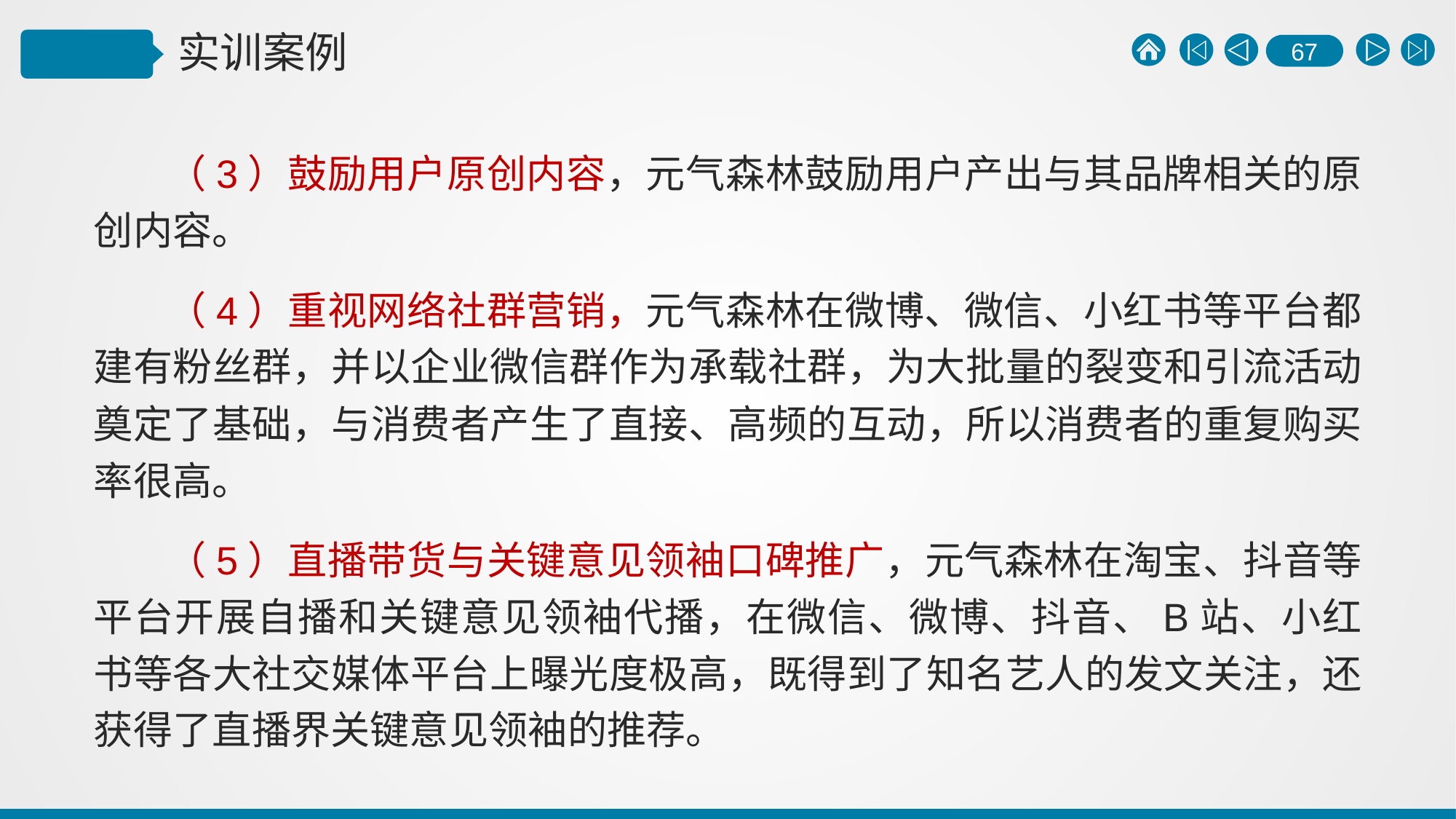

（3）鼓励用户原创内容，元气森林鼓励用户产出与其品牌相关的原创内容。
（4）重视网络社群营销，元气森林在微博、微信、小红书等平台都建有粉丝群，并以企业微信群作为承载社群，为大批量的裂变和引流活动奠定了基础，与消费者产生了直接、高频的互动，所以消费者的重复购买率很高。
（5）直播带货与关键意见领袖口碑推广，元气森林在淘宝、抖音等平台开展自播和关键意见领袖代播，在微信、微博、抖音、B站、小红书等各大社交媒体平台上曝光度极高，既得到了知名艺人的发文关注，还获得了直播界关键意见领袖的推荐。